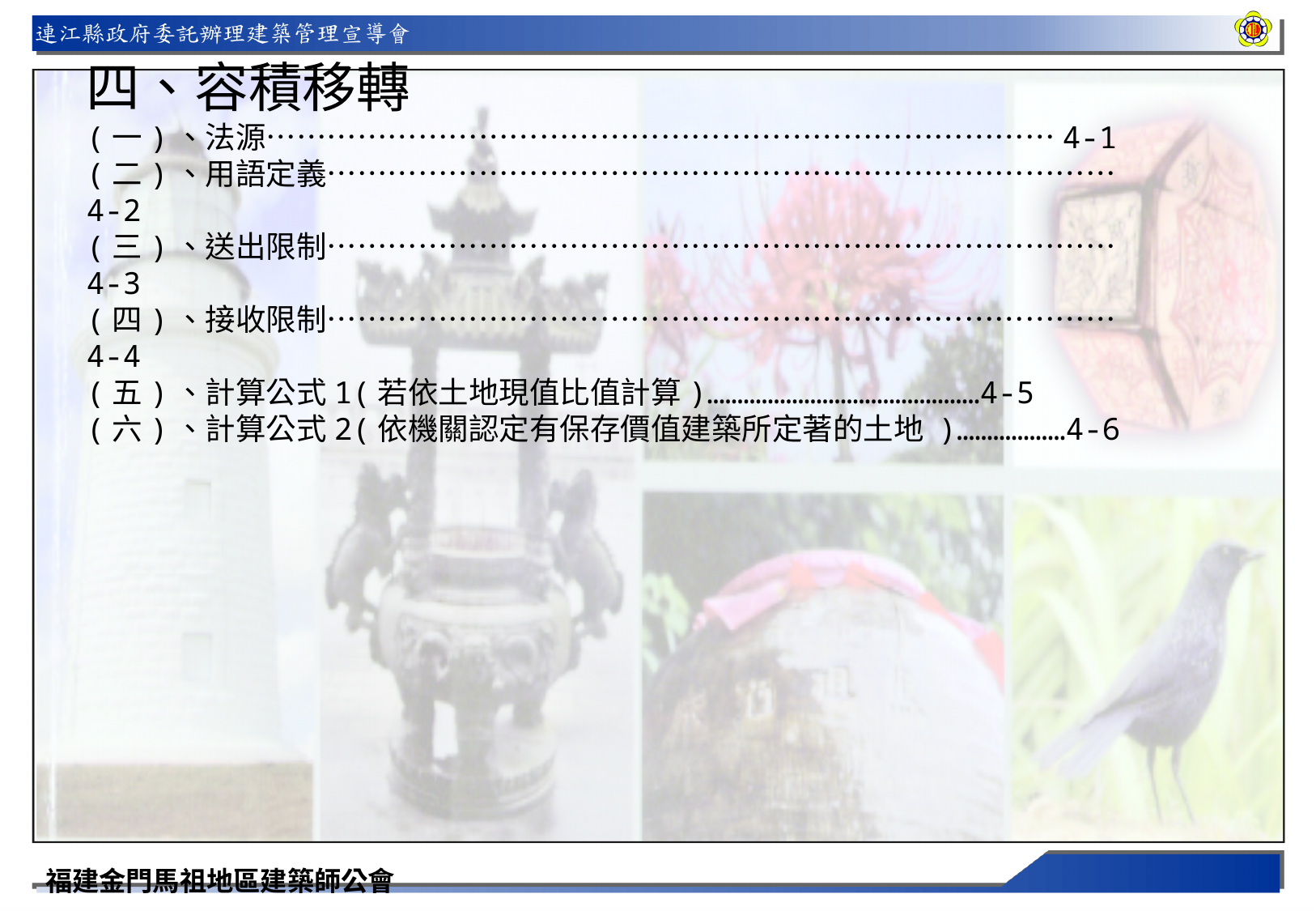

四、容積移轉
(一)、法源……………………………………………………………………4-1
(二)、用語定義……………………………………………………………………4-2
(三)、送出限制……………………………………………………………………4-3
(四)、接收限制……………………………………………………………………4-4
(五)、計算公式1(若依土地現值比值計算)………………………………………4-5
(六)、計算公式2(依機關認定有保存價值建築所定著的土地 )………………4-6
福建金門馬祖地區建築師公會